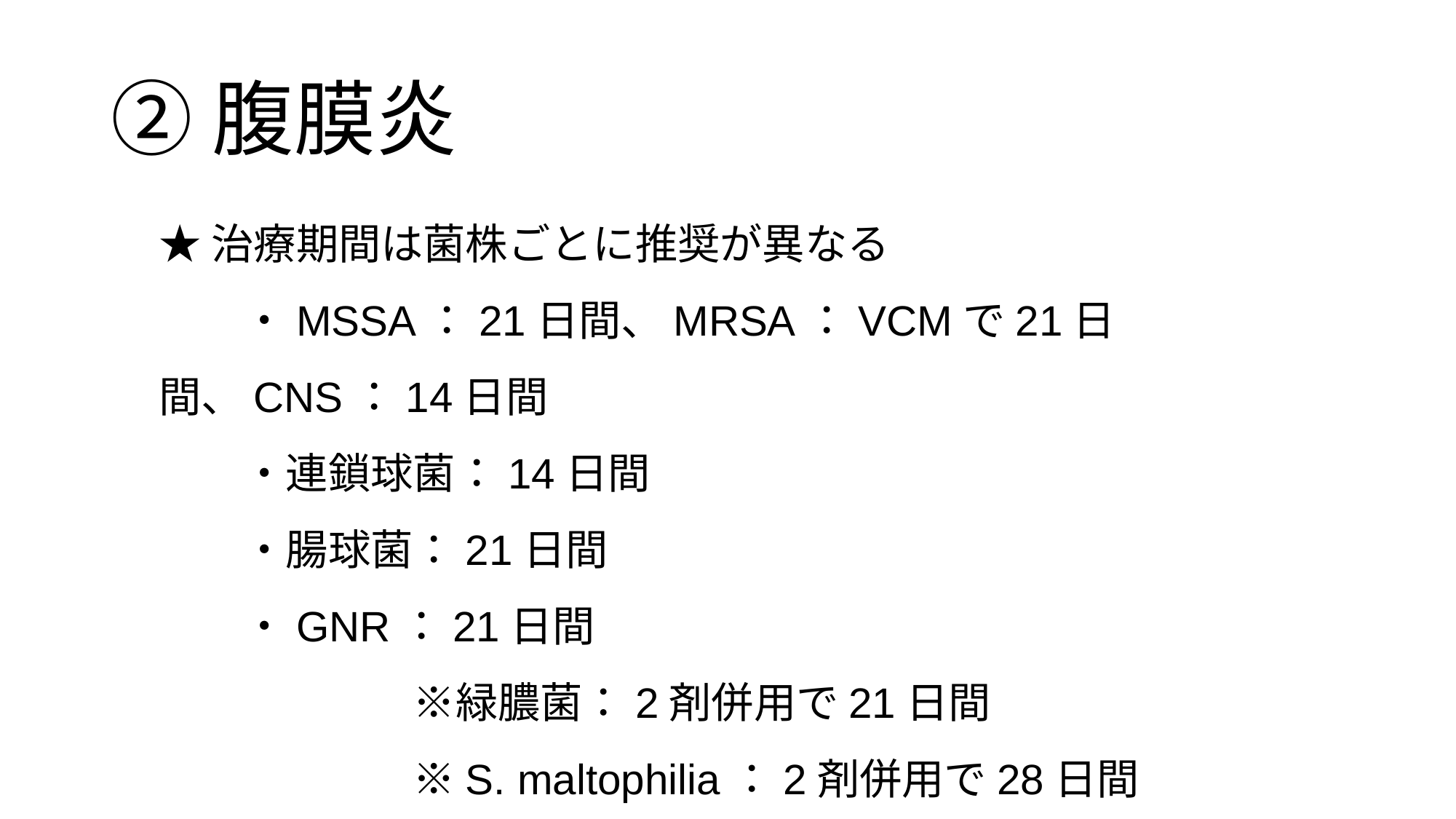

# ②腹膜炎
★治療期間は菌株ごとに推奨が異なる
　　・MSSA：21日間、MRSA：VCMで21日間、CNS：14日間
　　・連鎖球菌：14日間
　　・腸球菌：21日間
　　・GNR：21日間
　　　　　　※緑膿菌：2剤併用で21日間
　　　　　　※S. maltophilia：2剤併用で28日間
　　などなど・・・成書を参考に！